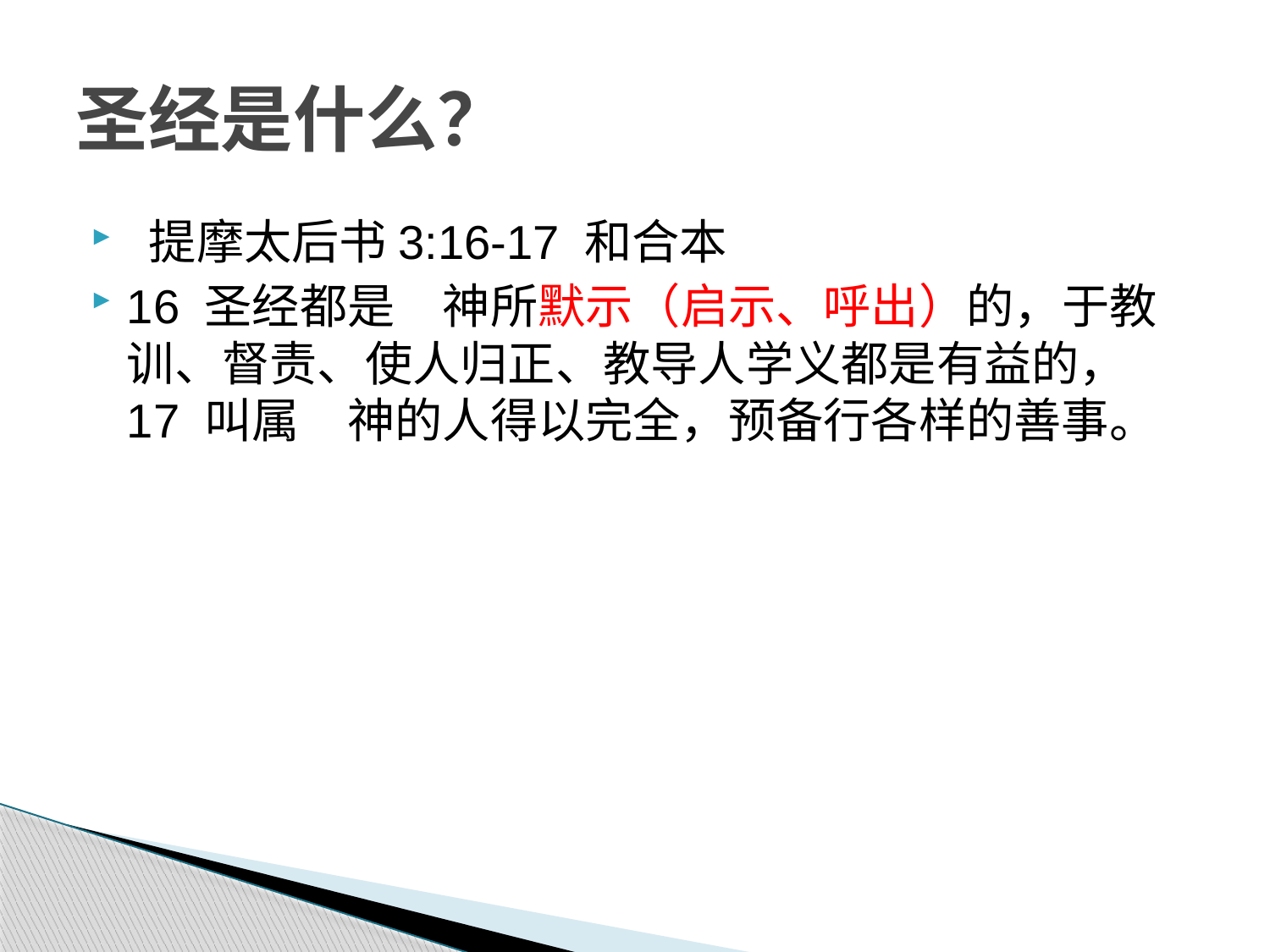

# 圣经是什么？
‪ ‪提摩太后书‬3:16-17 和合本
16 圣经都是　神所默示（启示、呼出）的，于教训、督责、使人归正、教导人学义都是有益的， 17 叫属　神的人得以完全，预备行各样的善事。